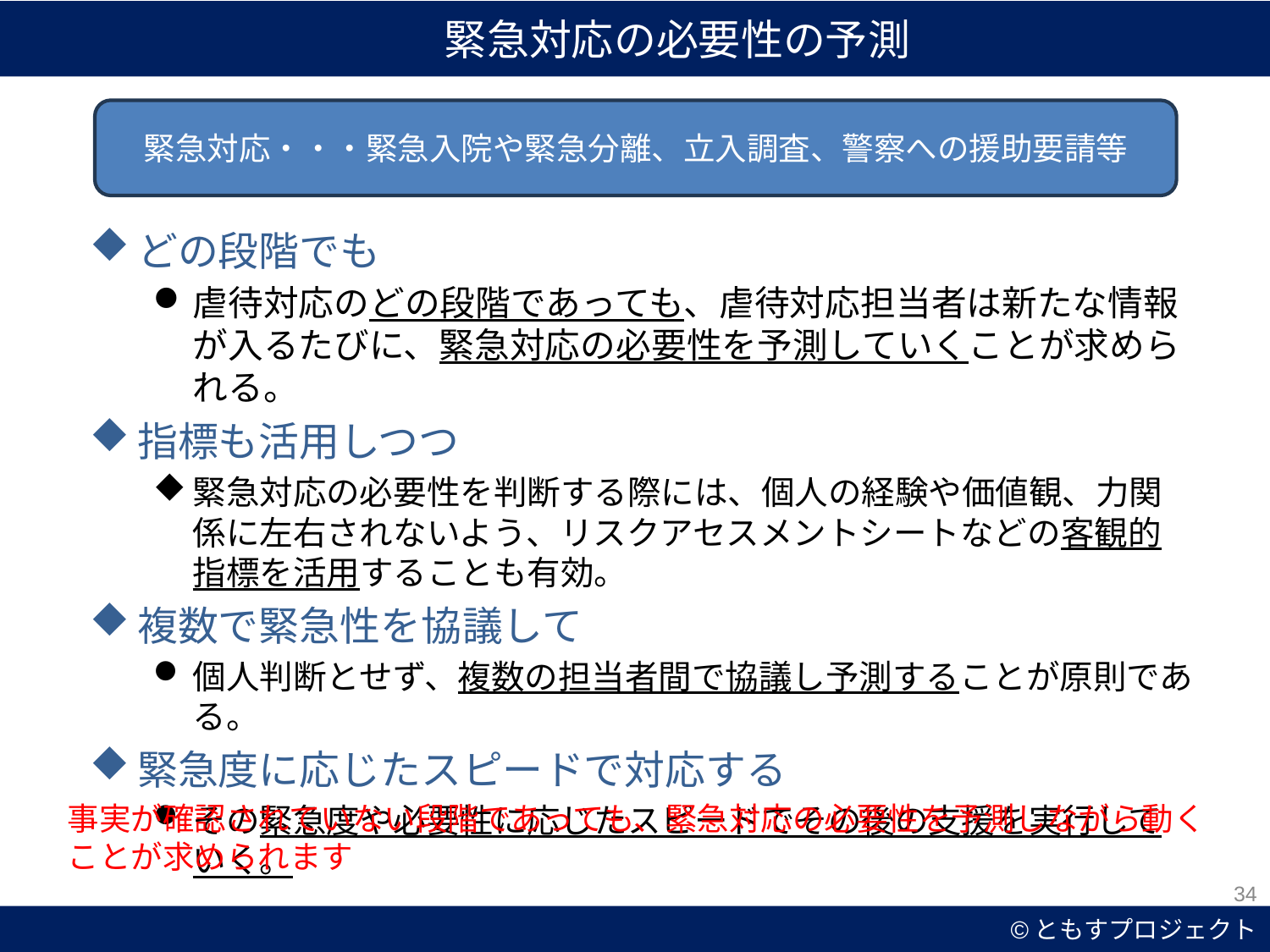

緊急対応の必要性の予測
緊急対応・・・緊急入院や緊急分離、立入調査、警察への援助要請等
どの段階でも
虐待対応のどの段階であっても、虐待対応担当者は新たな情報が入るたびに、緊急対応の必要性を予測していくことが求められる。
指標も活用しつつ
緊急対応の必要性を判断する際には、個人の経験や価値観、力関係に左右されないよう、リスクアセスメントシートなどの客観的指標を活用することも有効。
複数で緊急性を協議して
個人判断とせず、複数の担当者間で協議し予測することが原則である。
緊急度に応じたスピードで対応する
その緊急度や必要性に応じたスピードでその後の支援を実行していく。

事実が確認されていない段階であっても、緊急対応の必要性を予測しながら動くことが求められます
34
©ともすプロジェクト